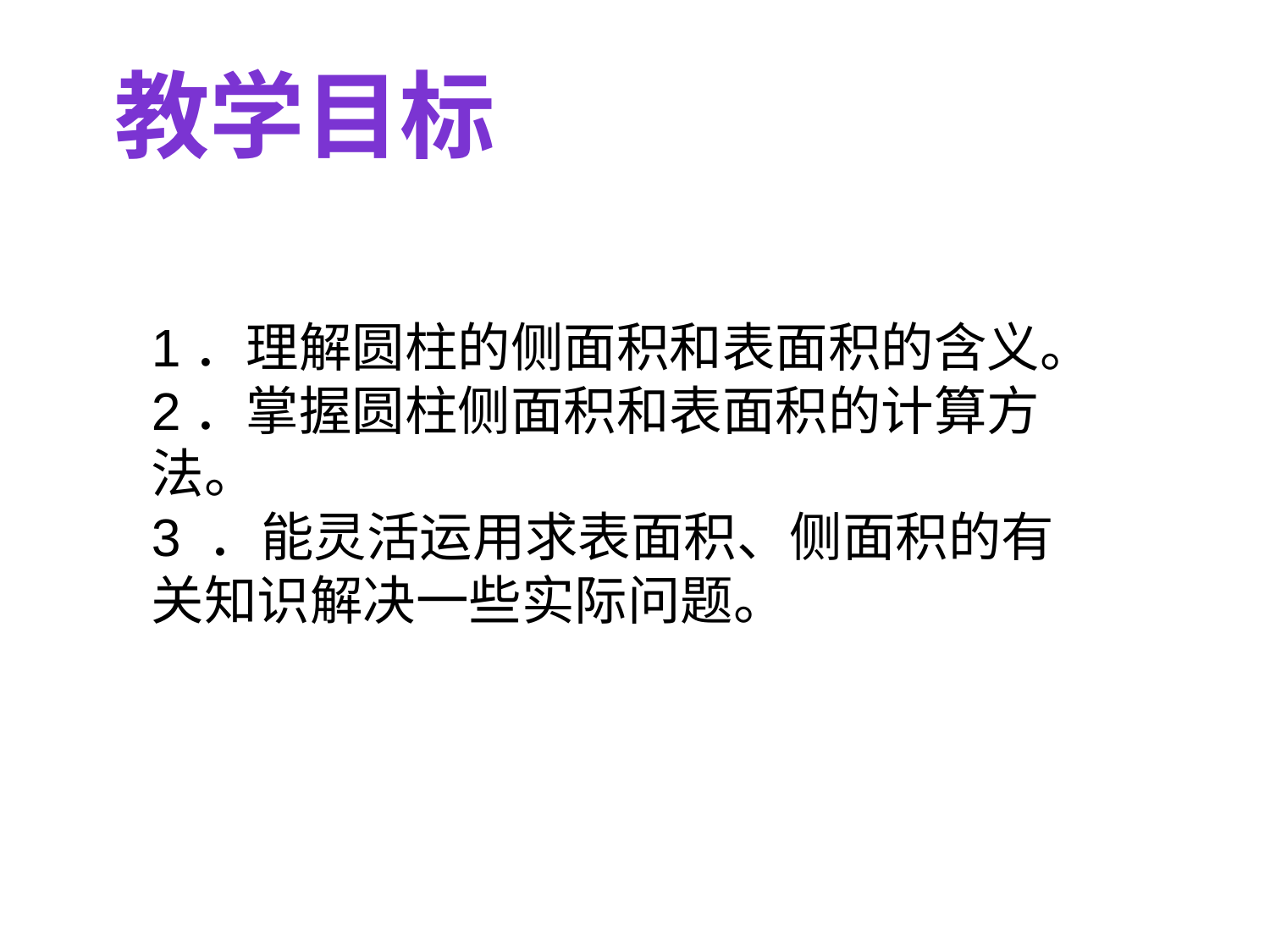

教学目标
1．理解圆柱的侧面积和表面积的含义。
2．掌握圆柱侧面积和表面积的计算方法。
3 ．能灵活运用求表面积、侧面积的有关知识解决一些实际问题。